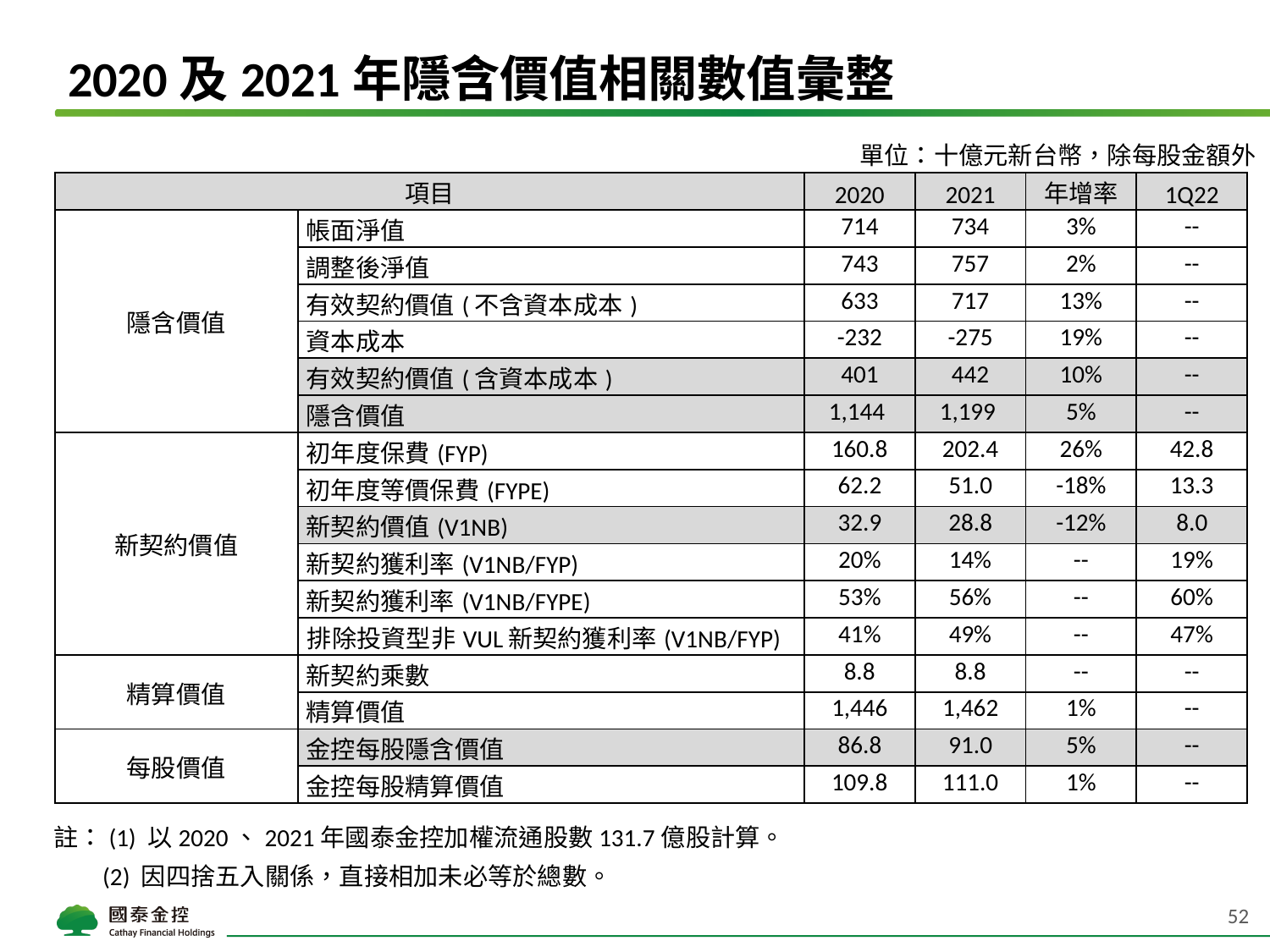

# 2020及2021年隱含價值相關數值彙整
單位：十億元新台幣，除每股金額外
| 項目 |  | 2020 | 2021 | 年增率 | 1Q22 |
| --- | --- | --- | --- | --- | --- |
| 隱含價值 | 帳面淨值 | 714 | 734 | 3% | -- |
|  | 調整後淨值 | 743 | 757 | 2% | -- |
|  | 有效契約價值(不含資本成本) | 633 | 717 | 13% | -- |
|  | 資本成本 | -232 | -275 | 19% | -- |
|  | 有效契約價值(含資本成本) | 401 | 442 | 10% | -- |
|  | 隱含價值 | 1,144 | 1,199 | 5% | -- |
| 新契約價值 | 初年度保費(FYP) | 160.8 | 202.4 | 26% | 42.8 |
|  | 初年度等價保費(FYPE) | 62.2 | 51.0 | -18% | 13.3 |
|  | 新契約價值(V1NB) | 32.9 | 28.8 | -12% | 8.0 |
|  | 新契約獲利率(V1NB/FYP) | 20% | 14% | -- | 19% |
|  | 新契約獲利率(V1NB/FYPE) | 53% | 56% | -- | 60% |
|  | 排除投資型非VUL新契約獲利率(V1NB/FYP) | 41% | 49% | -- | 47% |
| 精算價值 | 新契約乘數 | 8.8 | 8.8 | -- | -- |
|  | 精算價值 | 1,446 | 1,462 | 1% | -- |
| 每股價值 | 金控每股隱含價值 | 86.8 | 91.0 | 5% | -- |
|  | 金控每股精算價值 | 109.8 | 111.0 | 1% | -- |
註：(1) 以2020、2021年國泰金控加權流通股數131.7億股計算。
(2) 因四捨五入關係，直接相加未必等於總數。
52